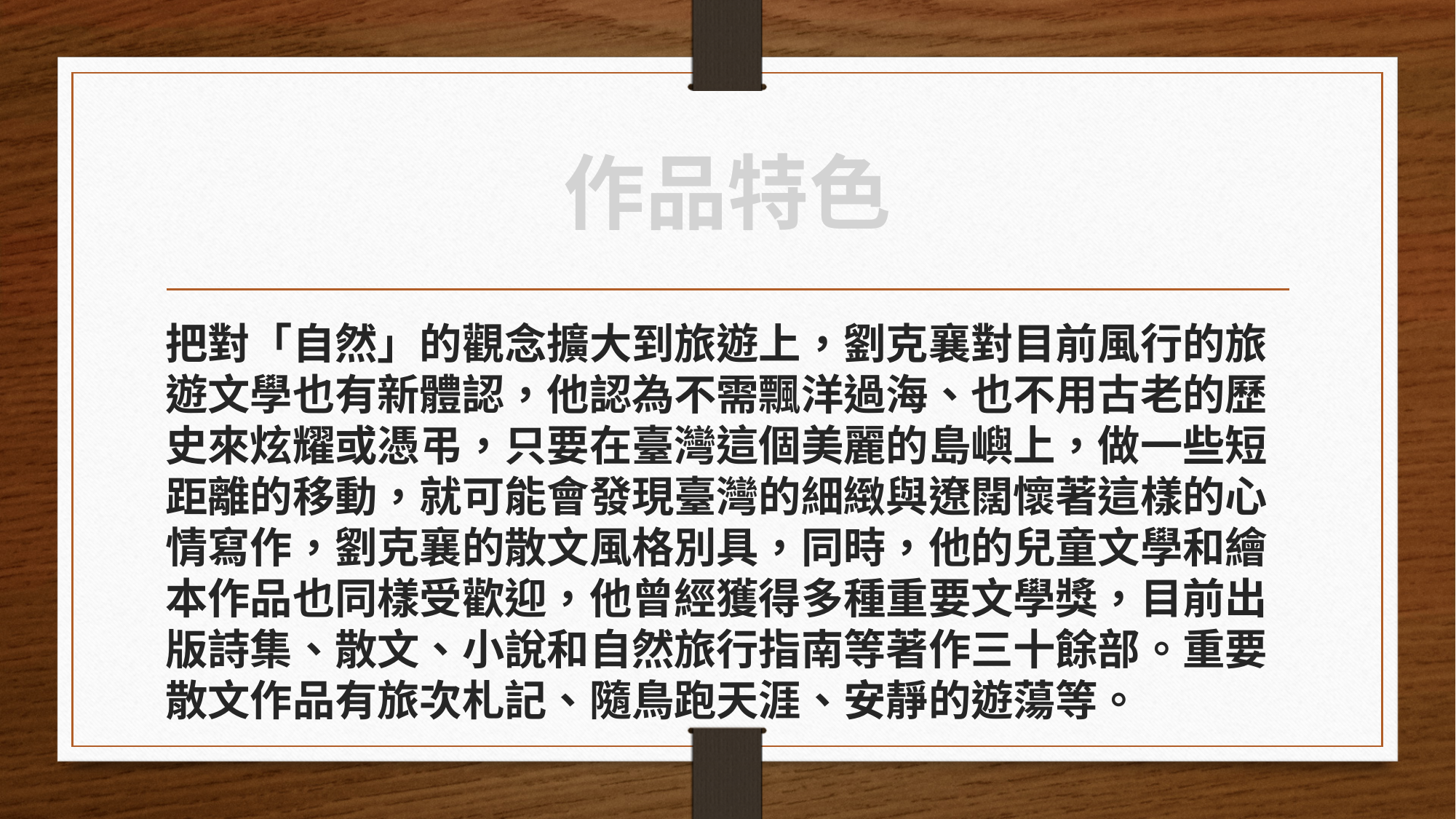

作品特色
把對「自然」的觀念擴大到旅遊上，劉克襄對目前風行的旅遊文學也有新體認，他認為不需飄洋過海、也不用古老的歷史來炫耀或憑弔，只要在臺灣這個美麗的島嶼上，做一些短距離的移動，就可能會發現臺灣的細緻與遼闊懷著這樣的心情寫作，劉克襄的散文風格別具，同時，他的兒童文學和繪本作品也同樣受歡迎，他曾經獲得多種重要文學獎，目前出版詩集、散文、小說和自然旅行指南等著作三十餘部。重要散文作品有旅次札記、隨鳥跑天涯、安靜的遊蕩等。